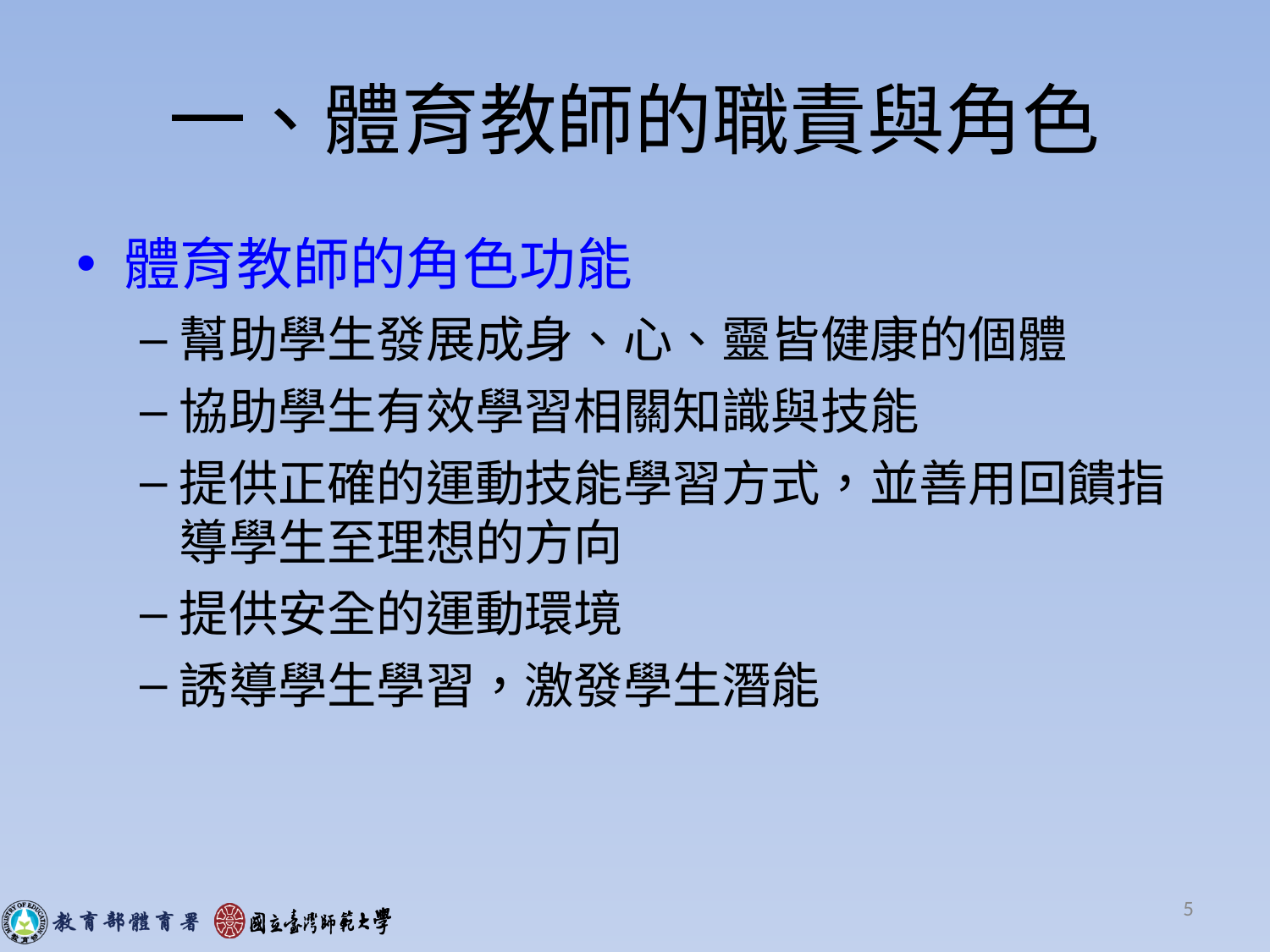

# 一、體育教師的職責與角色
體育教師的角色功能
幫助學生發展成身、心、靈皆健康的個體
協助學生有效學習相關知識與技能
提供正確的運動技能學習方式，並善用回饋指導學生至理想的方向
提供安全的運動環境
誘導學生學習，激發學生潛能
5